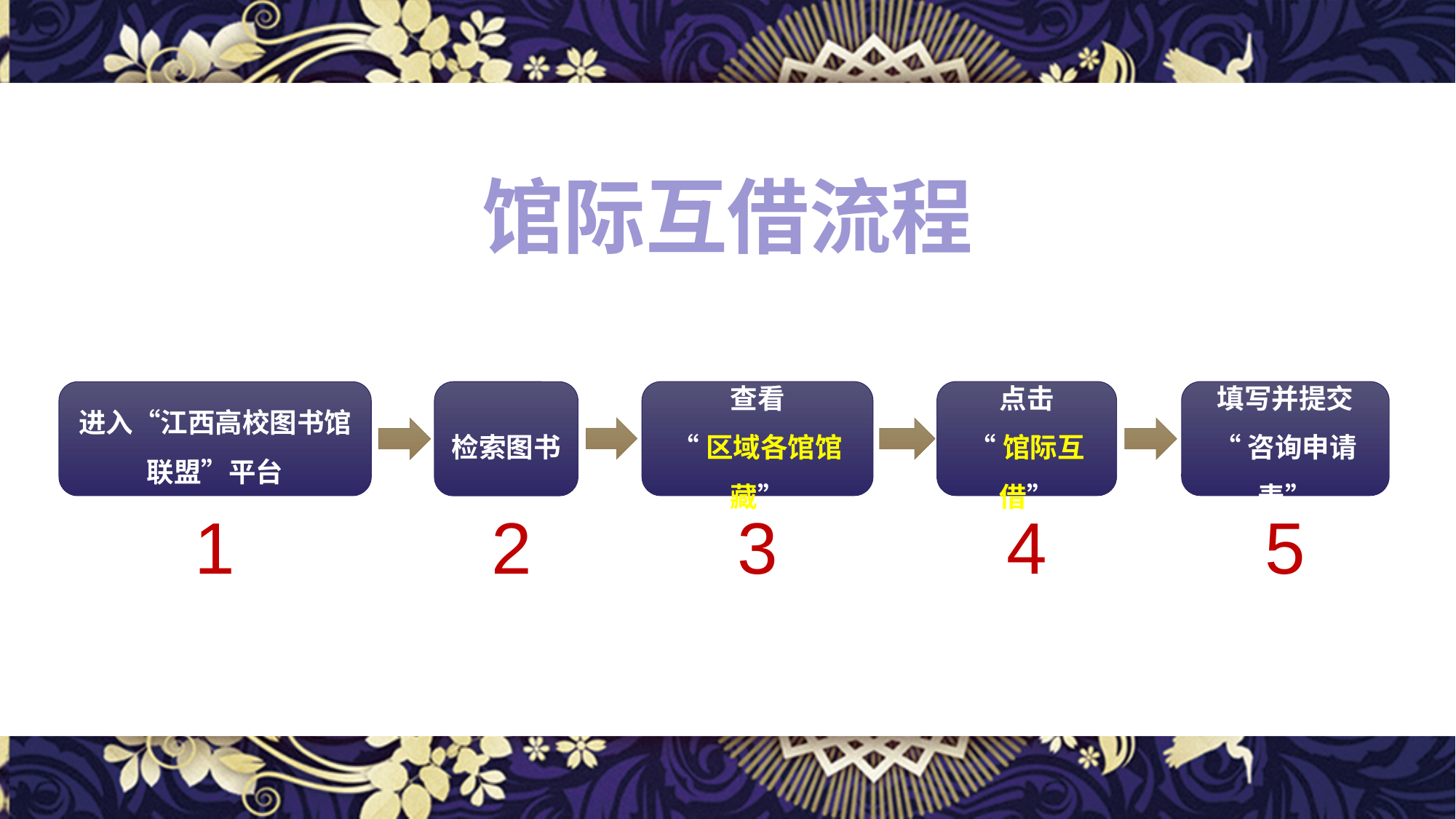

馆际互借流程
查看
“区域各馆馆藏”
点击
“馆际互借”
填写并提交
“咨询申请表”
进入“江西高校图书馆联盟”平台
检索图书

1
2
3
4
5